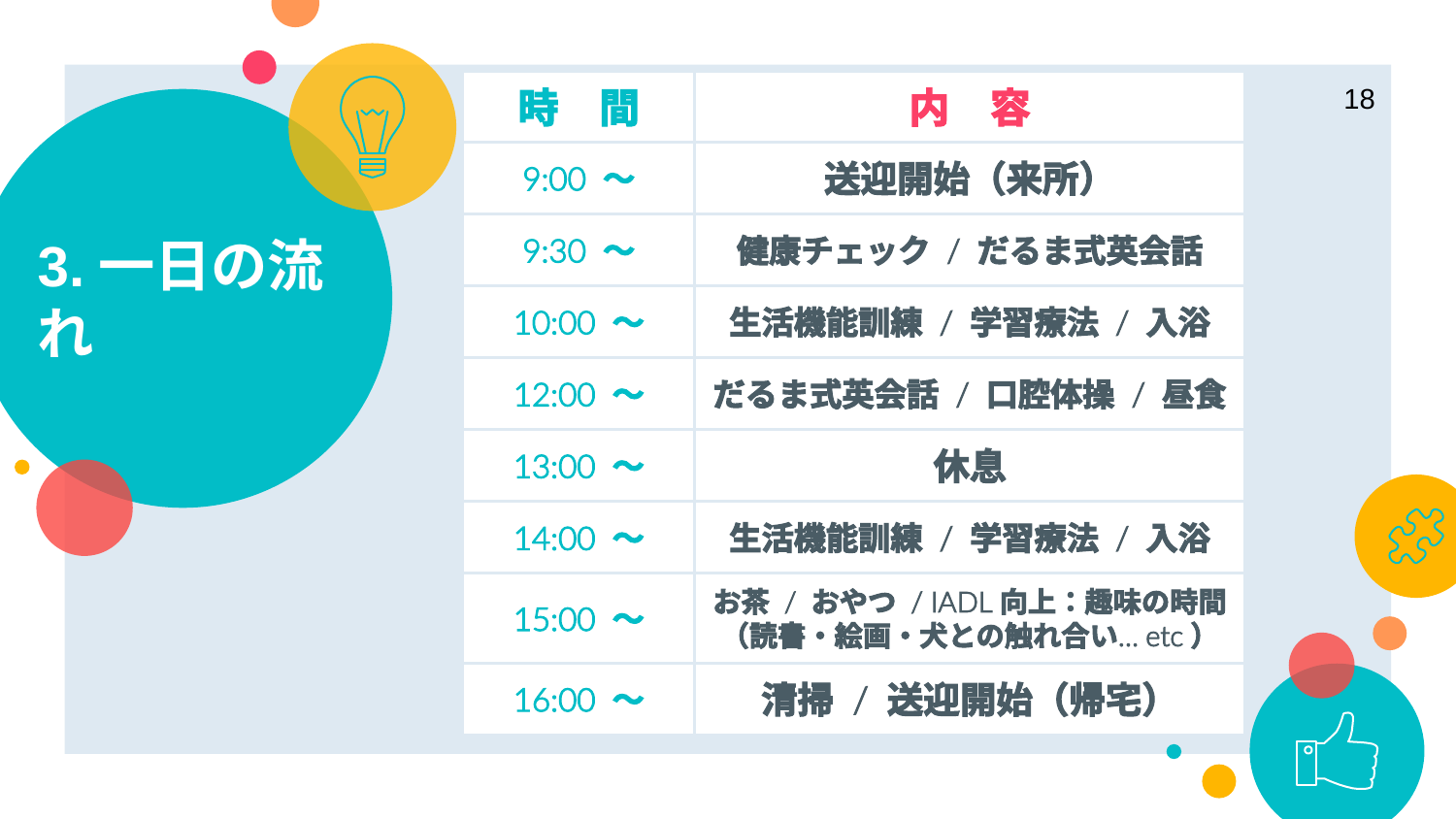

18
| 時　間 | 内　容 |
| --- | --- |
| 9:00 〜 | 送迎開始（来所） |
| 9:30 〜 | 健康チェック / だるま式英会話 |
| 10:00 〜 | 生活機能訓練 / 学習療法 / 入浴 |
| 12:00 〜 | だるま式英会話 / 口腔体操 / 昼食 |
| 13:00 〜 | 休息 |
| 14:00 〜 | 生活機能訓練 / 学習療法 / 入浴 |
| 15:00 〜 | お茶 / おやつ / IADL向上：趣味の時間 （読書・絵画・犬との触れ合い…etc） |
| 16:00 〜 | 清掃 / 送迎開始（帰宅） |
# 3.一日の流れ